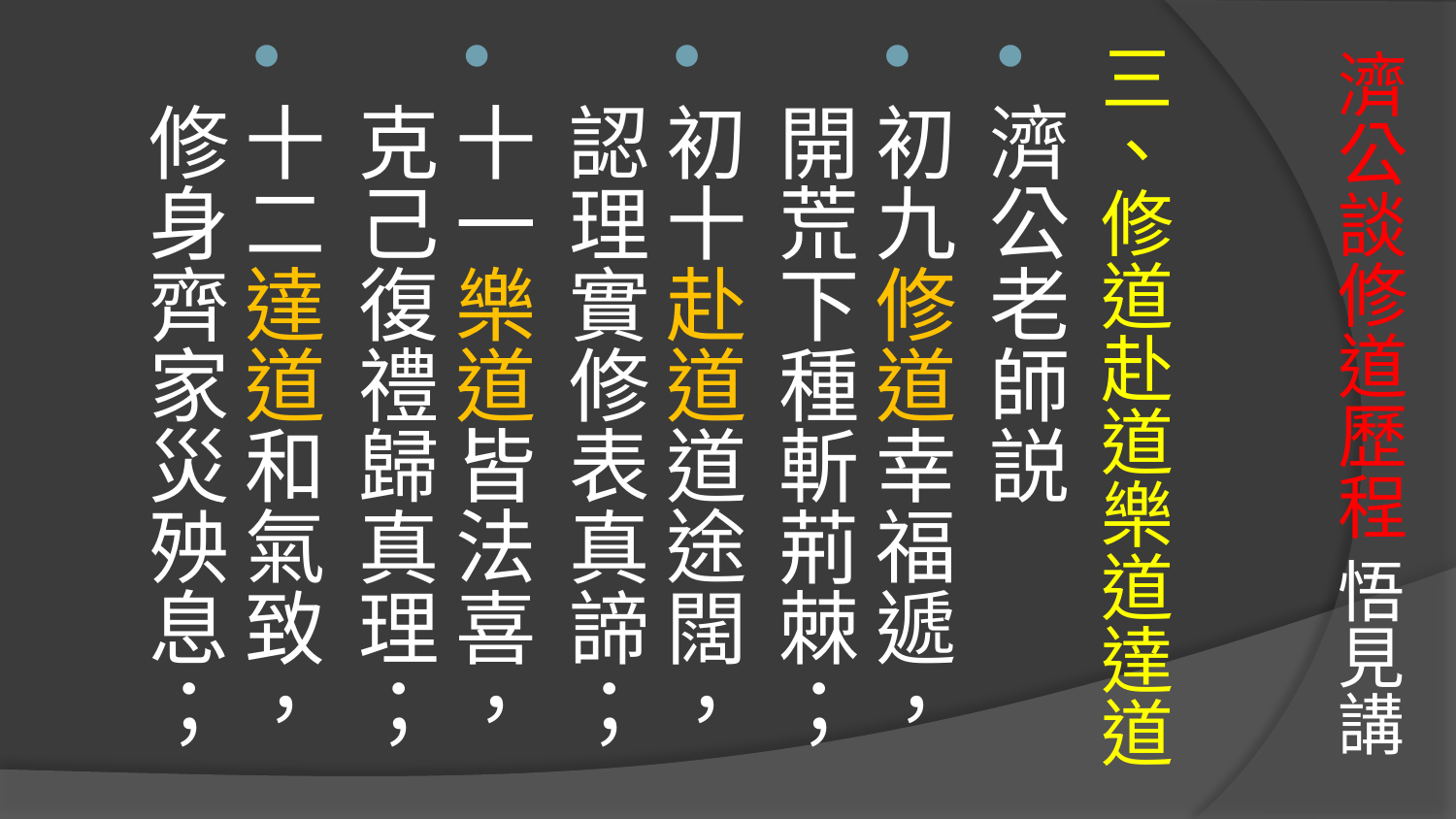

# 濟公談修道歷程 悟見講
三、修道赴道樂道達道
濟公老師説
初九修道幸福遞，開荒下種斬荊棘；
初十赴道道途闊，認理實修表真諦；
十一樂道皆法喜，克己復禮歸真理；
十二達道和氣致，修身齊家災殃息；